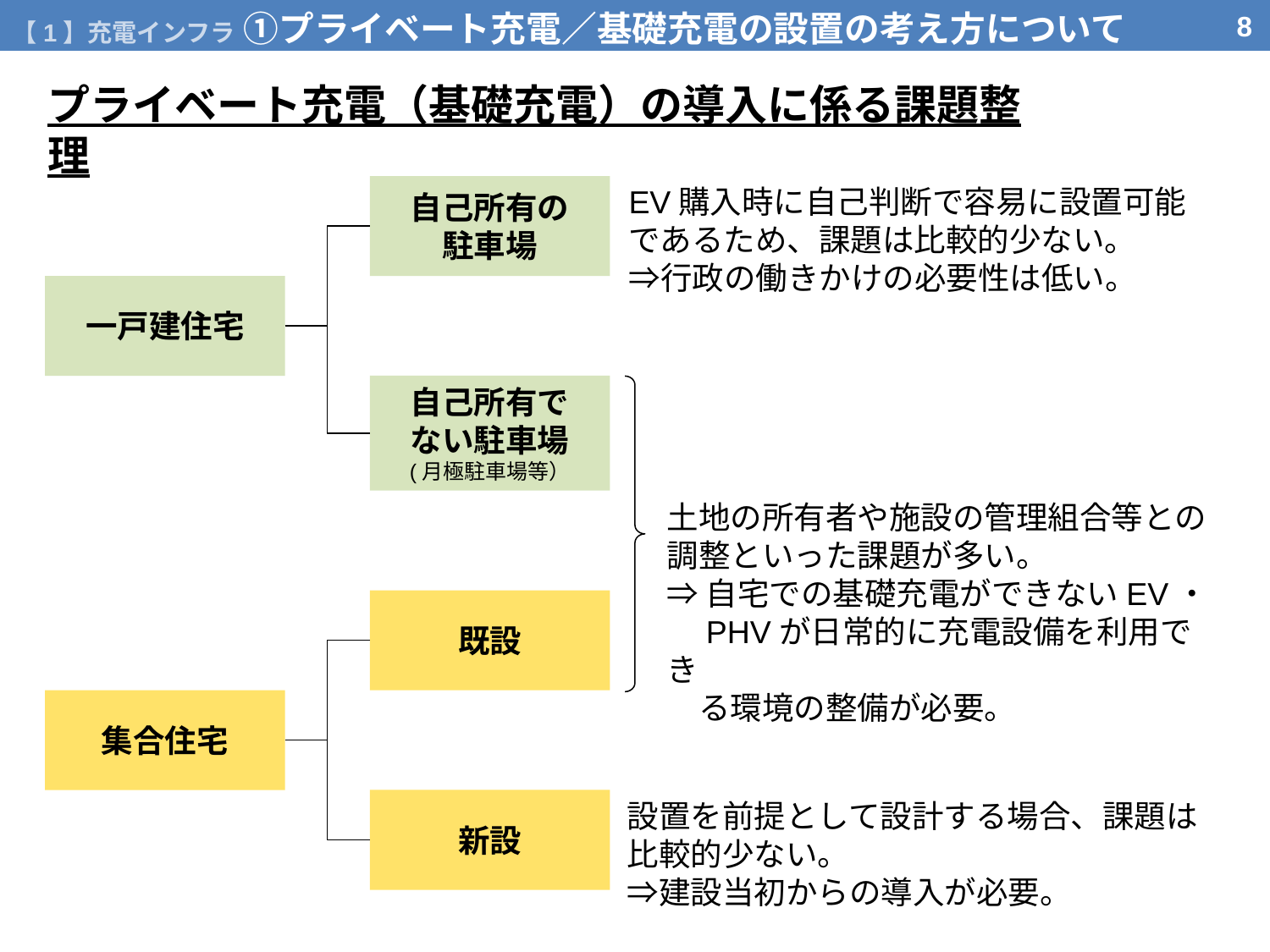

【1】充電インフラ ①プライベート充電／基礎充電の設置の考え方について
8
プライベート充電（基礎充電）の導入に係る課題整理
自己所有の
駐車場
EV購入時に自己判断で容易に設置可能であるため、課題は比較的少ない。
⇒行政の働きかけの必要性は低い。
一戸建住宅
自己所有で
ない駐車場
(月極駐車場等）

土地の所有者や施設の管理組合等との調整といった課題が多い。
⇒自宅での基礎充電ができないEV・
　PHVが日常的に充電設備を利用でき
　る環境の整備が必要。
既設
集合住宅
新設
設置を前提として設計する場合、課題は比較的少ない。
⇒建設当初からの導入が必要。